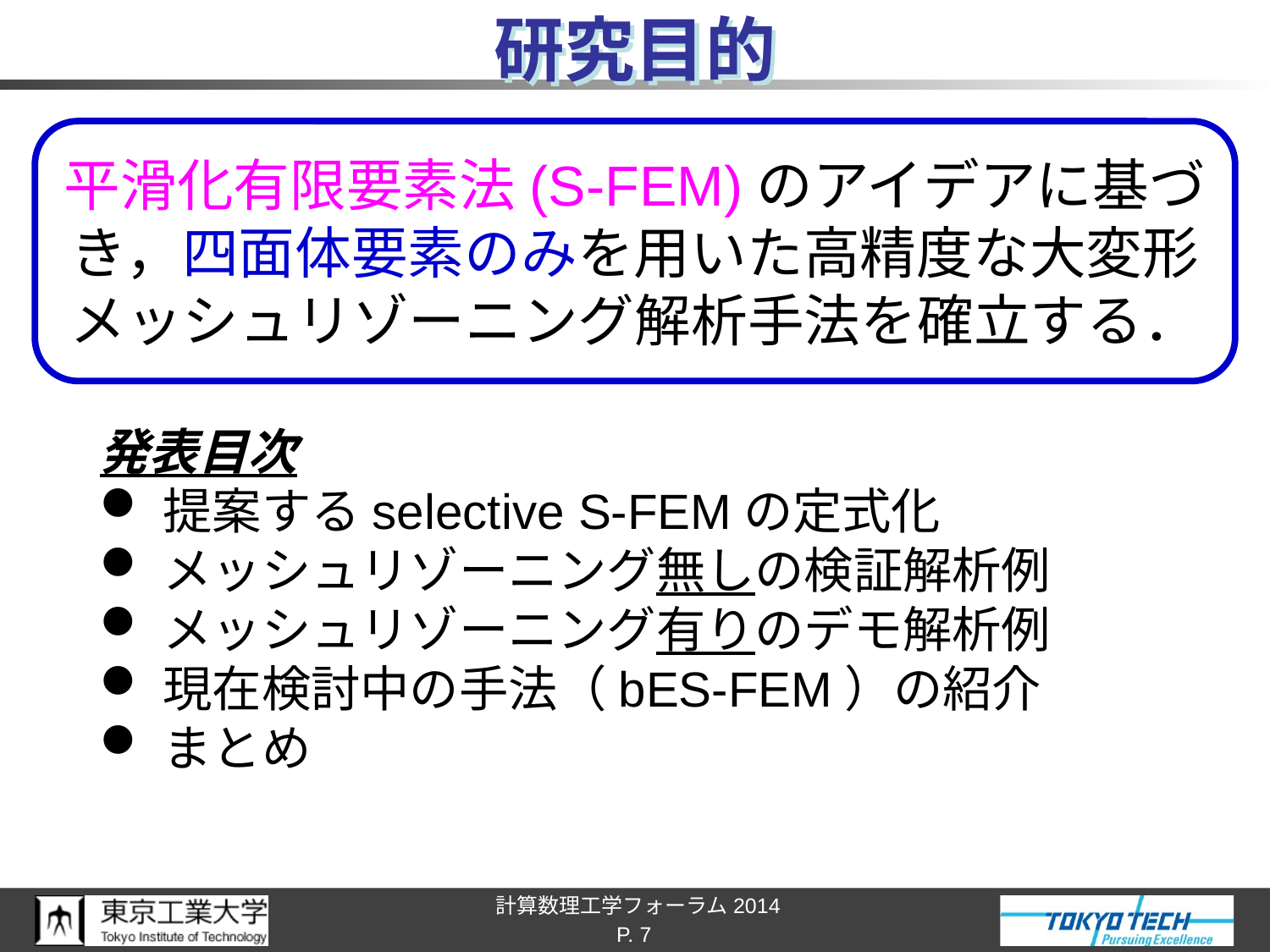

# 研究目的
平滑化有限要素法(S-FEM)のアイデアに基づき，四面体要素のみを用いた高精度な大変形
メッシュリゾーニング解析手法を確立する．
発表目次
提案するselective S-FEMの定式化
メッシュリゾーニング無しの検証解析例
メッシュリゾーニング有りのデモ解析例
現在検討中の手法（bES-FEM）の紹介
まとめ
P. 7